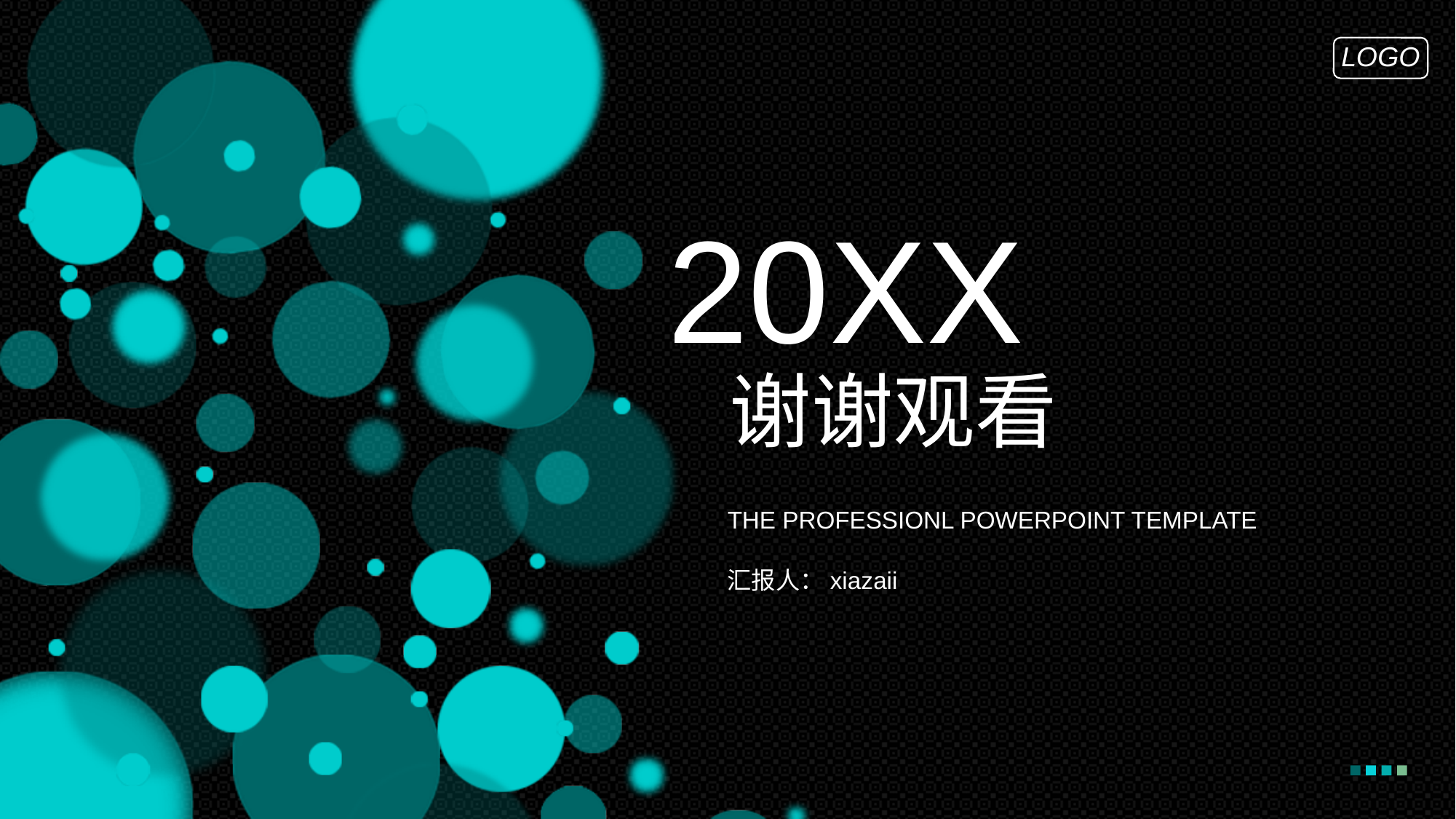

LOGO

20XX
谢谢观看
THE PROFESSIONL POWERPOINT TEMPLATE
汇报人：xiazaii